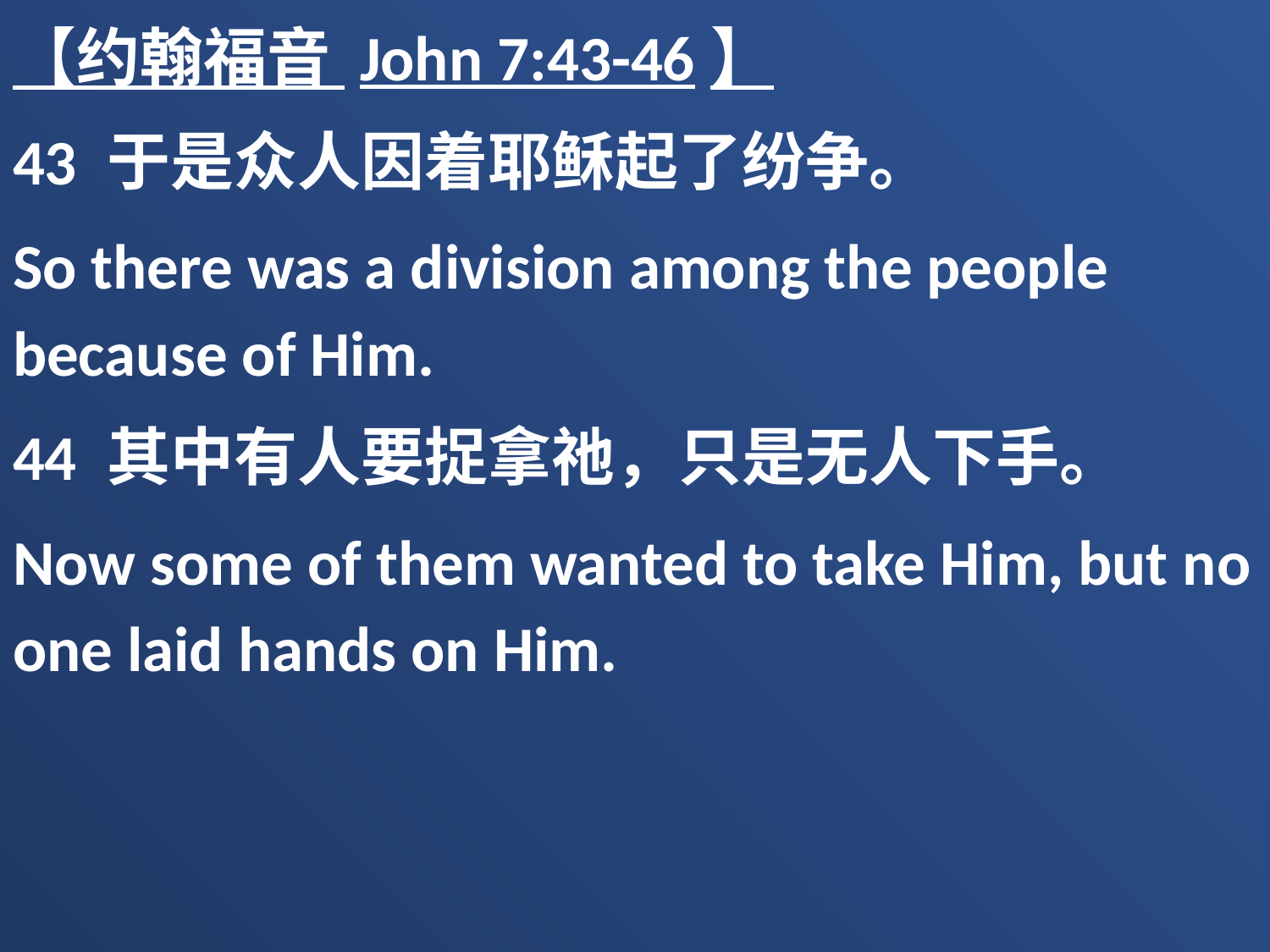

【约翰福音 John 7:43-46】
43 于是众人因着耶稣起了纷争。
So there was a division among the people because of Him.
44 其中有人要捉拿祂，只是无人下手。
Now some of them wanted to take Him, but no one laid hands on Him.